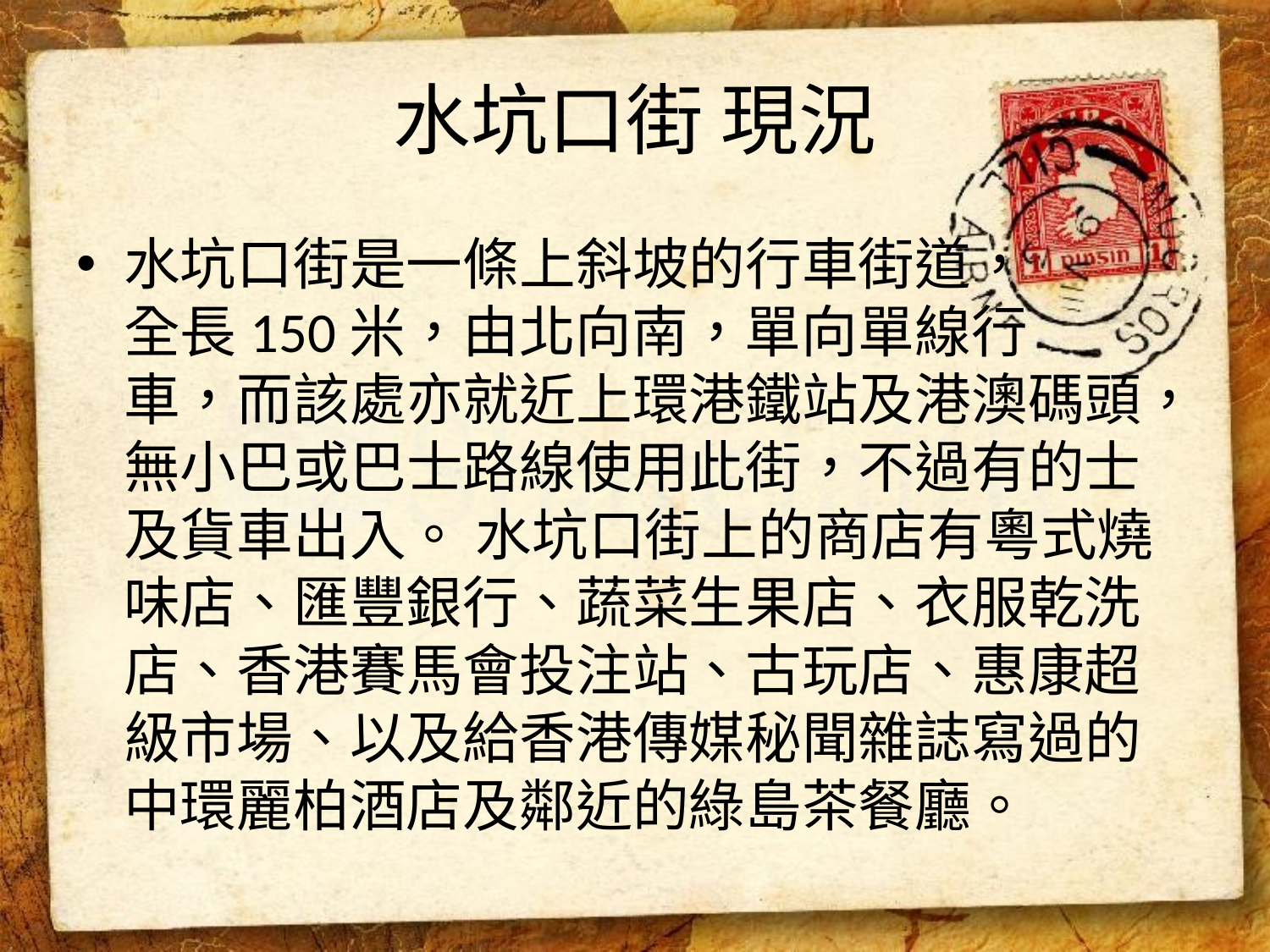

# 水坑口街 現況
水坑口街是一條上斜坡的行車街道，         全長150米，由北向南，單向單線行           車，而該處亦就近上環港鐵站及港澳碼頭，無小巴或巴士路線使用此街，不過有的士及貨車出入。 水坑口街上的商店有粵式燒味店、匯豐銀行、蔬菜生果店、衣服乾洗店、香港賽馬會投注站、古玩店、惠康超級市場、以及給香港傳媒秘聞雜誌寫過的中環麗柏酒店及鄰近的綠島茶餐廳。